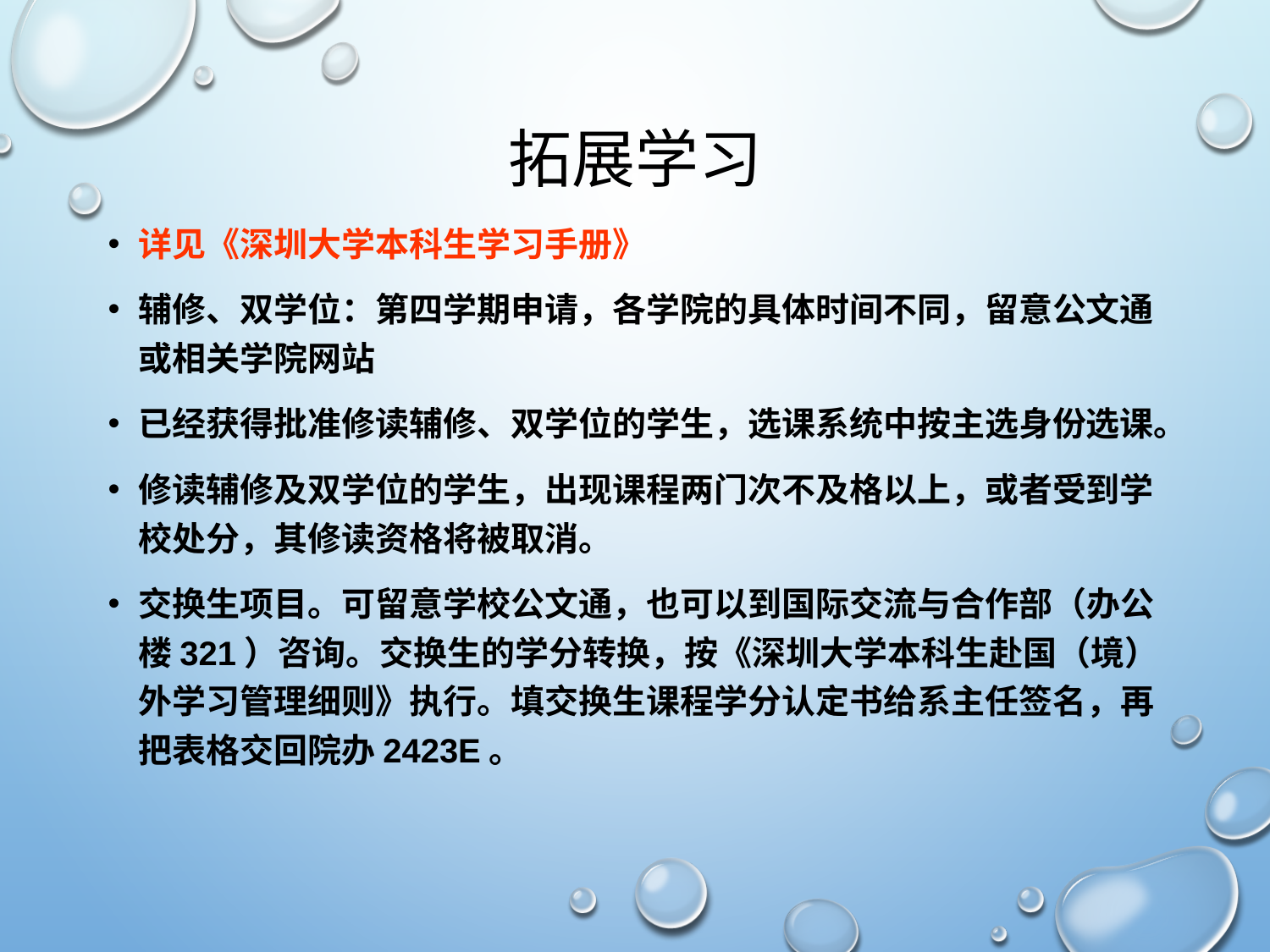

# 拓展学习
详见《深圳大学本科生学习手册》
辅修、双学位：第四学期申请，各学院的具体时间不同，留意公文通或相关学院网站
已经获得批准修读辅修、双学位的学生，选课系统中按主选身份选课。
修读辅修及双学位的学生，出现课程两门次不及格以上，或者受到学校处分，其修读资格将被取消。
交换生项目。可留意学校公文通，也可以到国际交流与合作部（办公楼321）咨询。交换生的学分转换，按《深圳大学本科生赴国（境）外学习管理细则》执行。填交换生课程学分认定书给系主任签名，再把表格交回院办2423E。